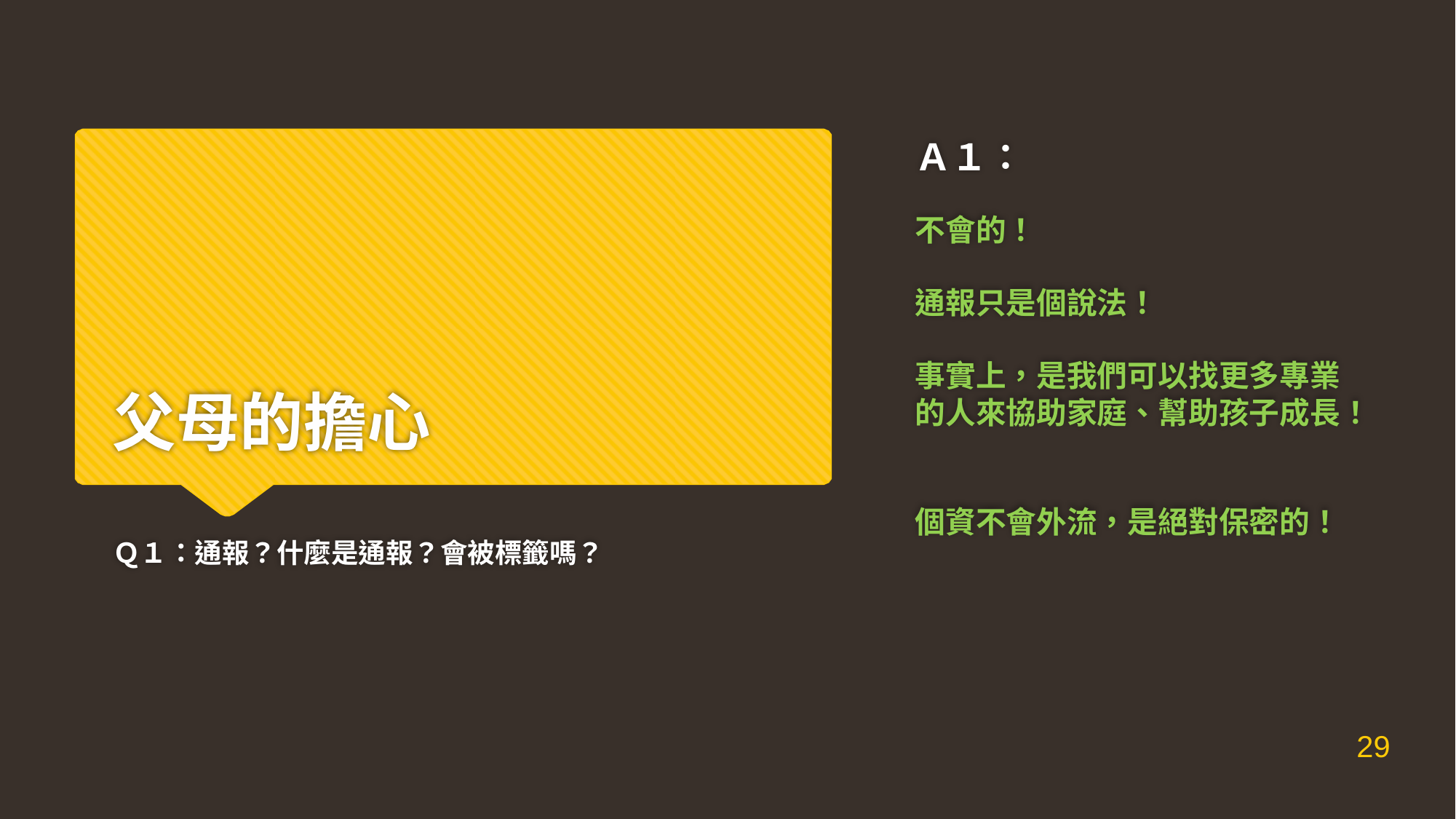

Ａ１：
不會的！
通報只是個說法！
事實上，是我們可以找更多專業的人來協助家庭、幫助孩子成長！
個資不會外流，是絕對保密的！
# 父母的擔心
Ｑ１：通報？什麼是通報？會被標籤嗎？
29